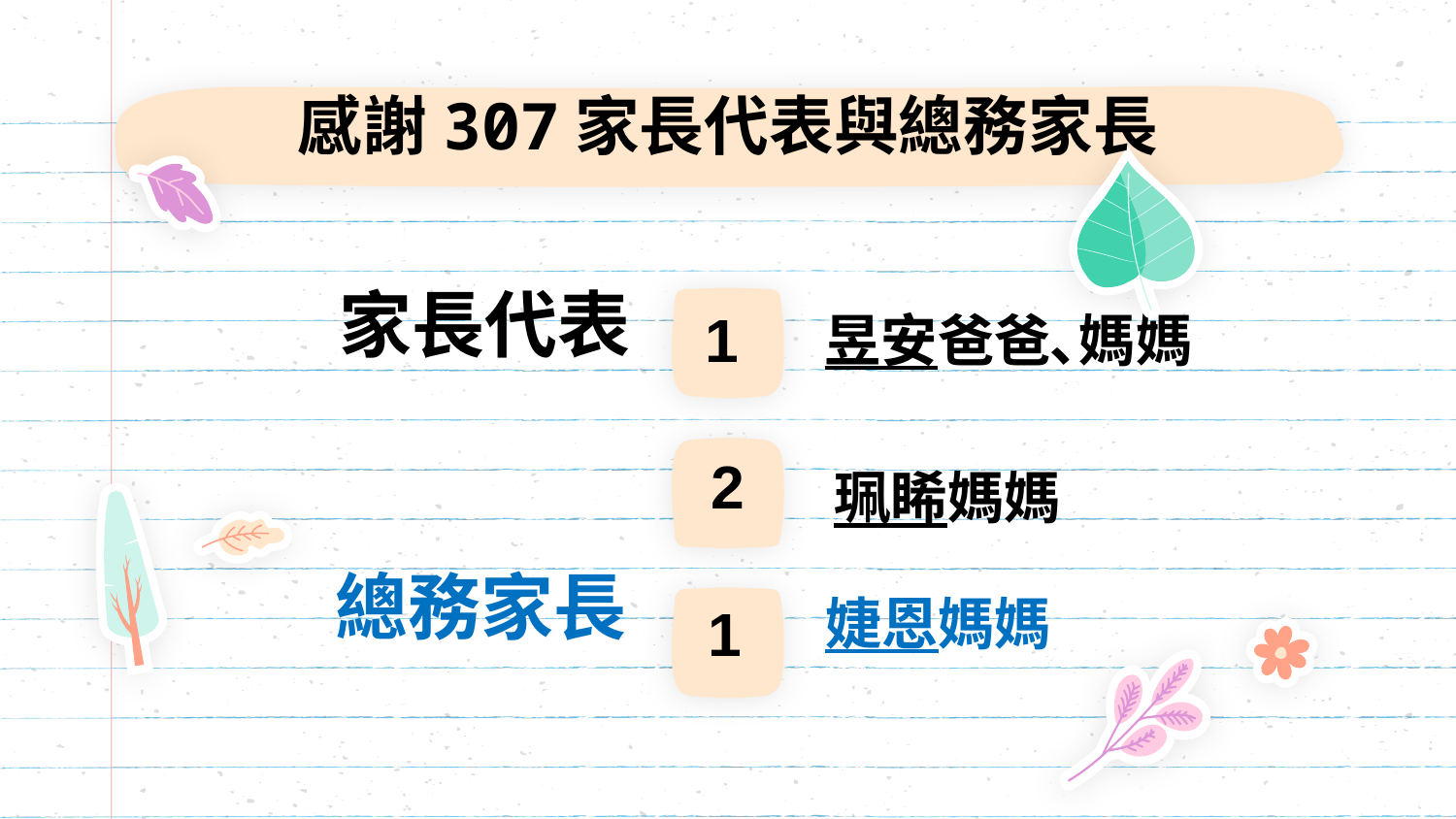

感謝307家長代表與總務家長

家長代表
昱安爸爸､媽媽
# 1
珮睎媽媽
2

總務家長
婕恩媽媽
1